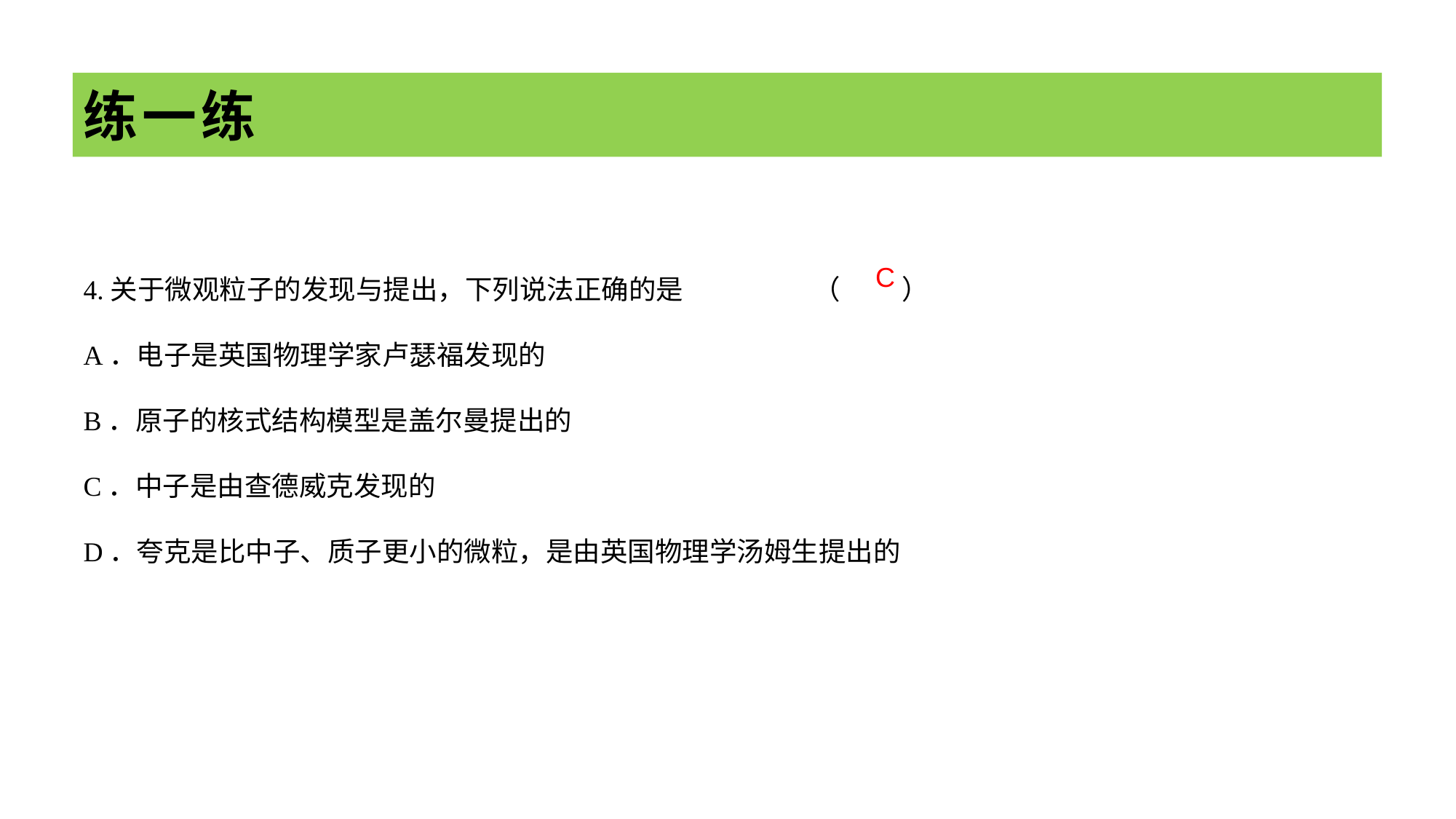

# 练一练
4.关于微观粒子的发现与提出，下列说法正确的是                     （          ）
A．电子是英国物理学家卢瑟福发现的
B．原子的核式结构模型是盖尔曼提出的
C．中子是由查德威克发现的
D．夸克是比中子、质子更小的微粒，是由英国物理学汤姆生提出的
C